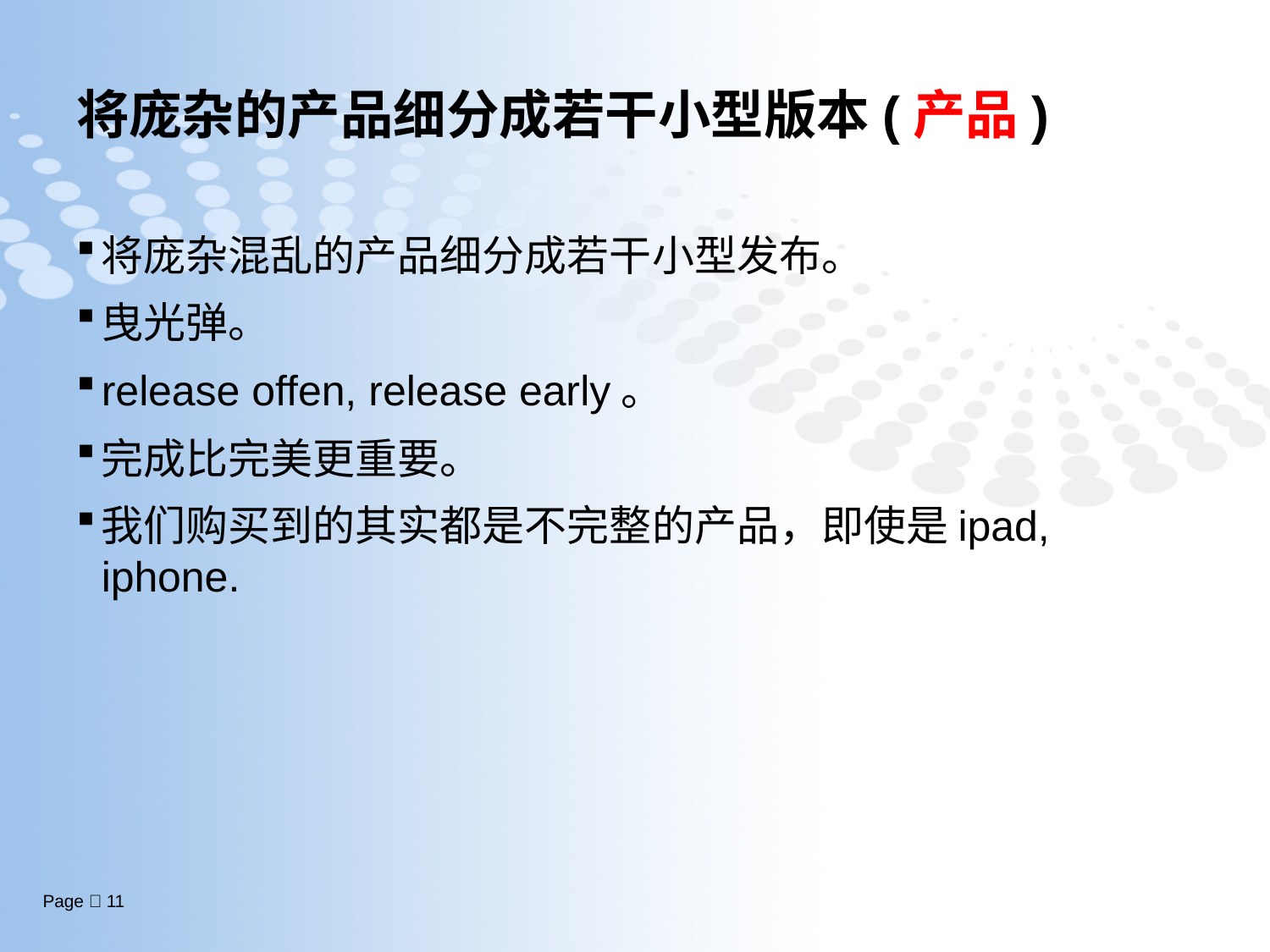

# 将庞杂的产品细分成若干小型版本(产品)
将庞杂混乱的产品细分成若干小型发布。
曳光弹。
release offen, release early。
完成比完美更重要。
我们购买到的其实都是不完整的产品，即使是ipad, iphone.